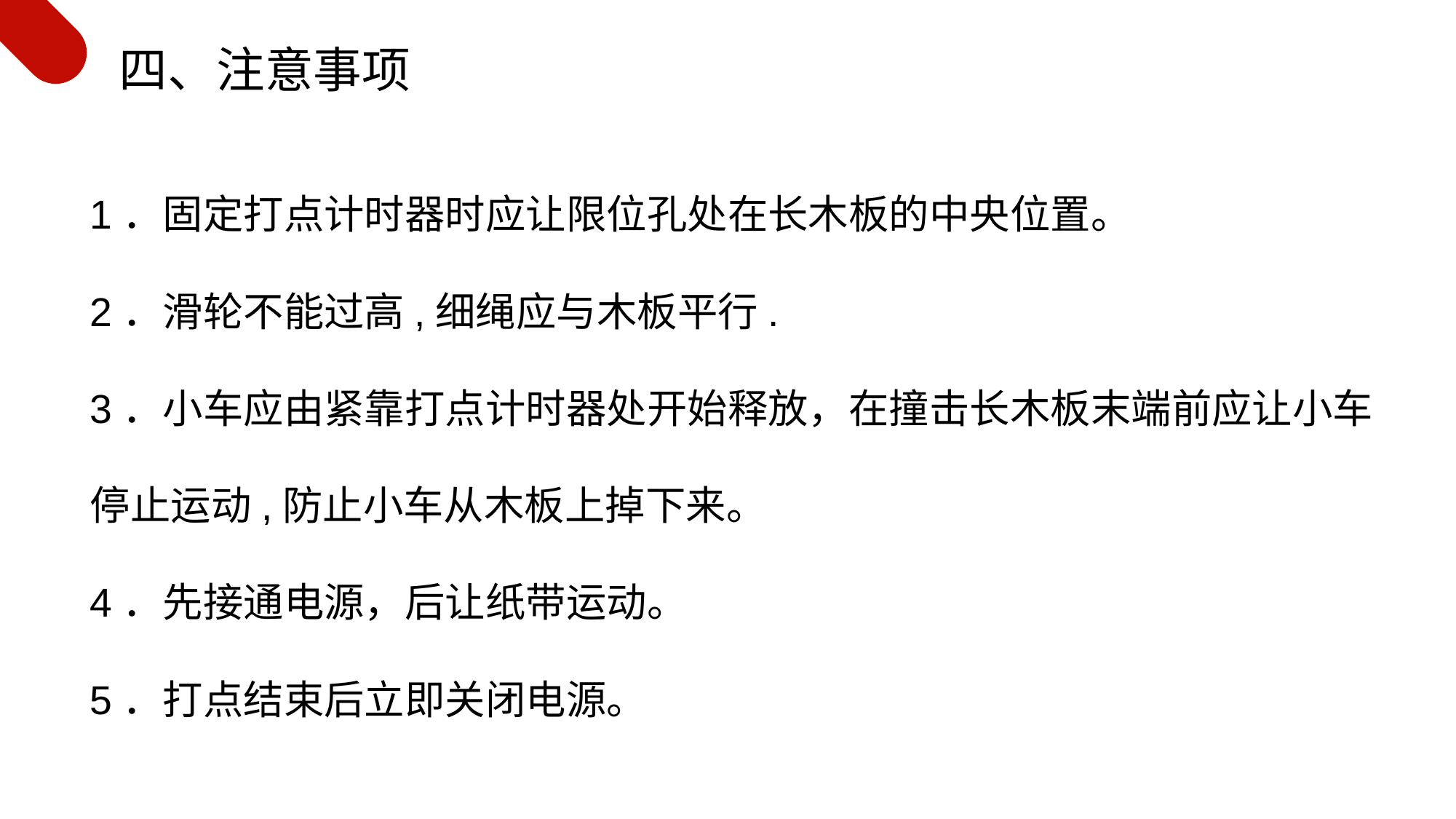

四、注意事项
1．固定打点计时器时应让限位孔处在长木板的中央位置。
2．滑轮不能过高,细绳应与木板平行.
3．小车应由紧靠打点计时器处开始释放，在撞击长木板末端前应让小车停止运动,防止小车从木板上掉下来。
4．先接通电源，后让纸带运动。
5．打点结束后立即关闭电源。